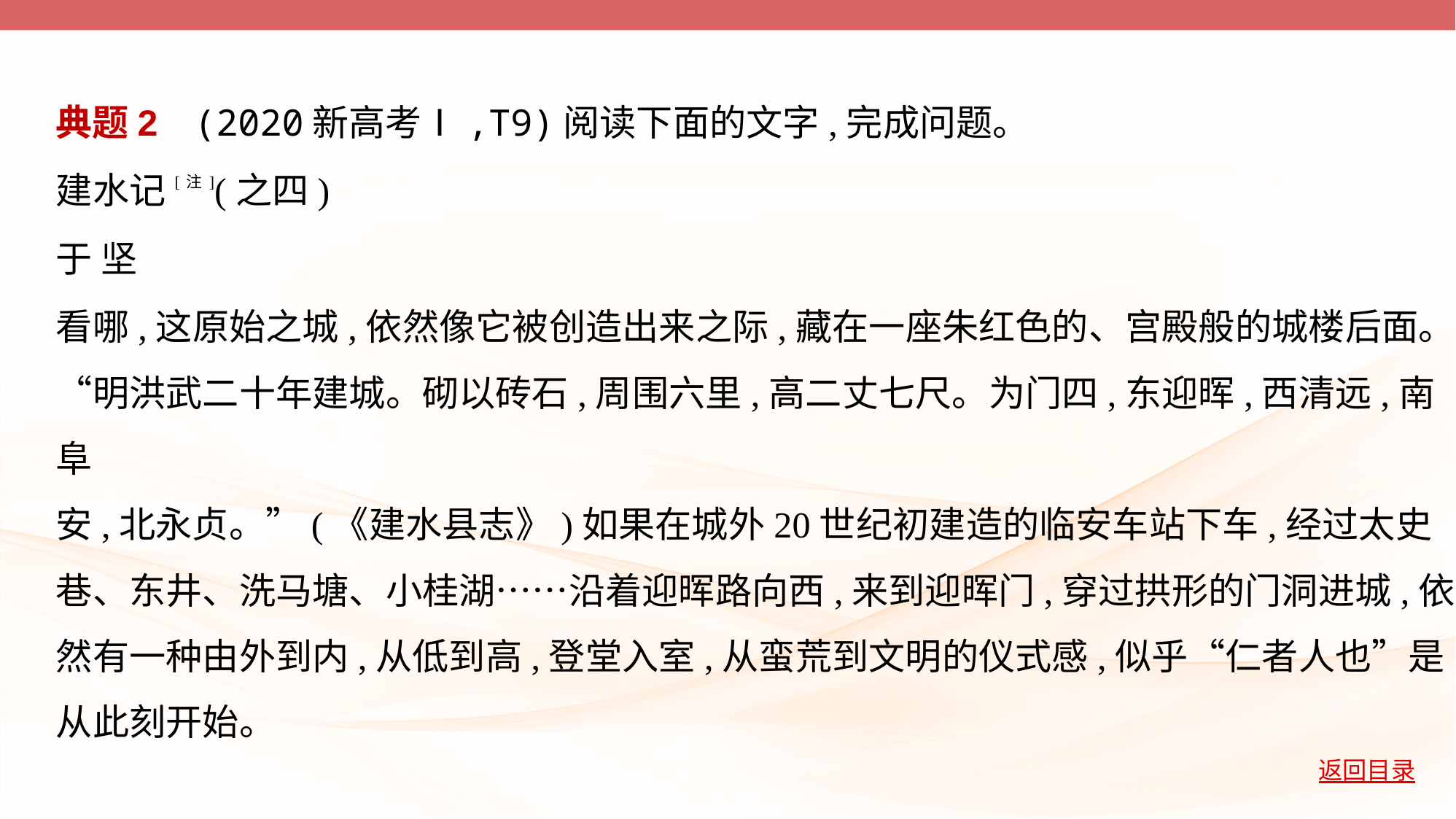

典题2    (2020新高考Ⅰ,T9)阅读下面的文字,完成问题。
建水记[注](之四)
于 坚
看哪,这原始之城,依然像它被创造出来之际,藏在一座朱红色的、宫殿般的城楼后面。
“明洪武二十年建城。砌以砖石,周围六里,高二丈七尺。为门四,东迎晖,西清远,南阜
安,北永贞。”(《建水县志》)如果在城外20世纪初建造的临安车站下车,经过太史
巷、东井、洗马塘、小桂湖……沿着迎晖路向西,来到迎晖门,穿过拱形的门洞进城,依
然有一种由外到内,从低到高,登堂入室,从蛮荒到文明的仪式感,似乎“仁者人也”是
从此刻开始。